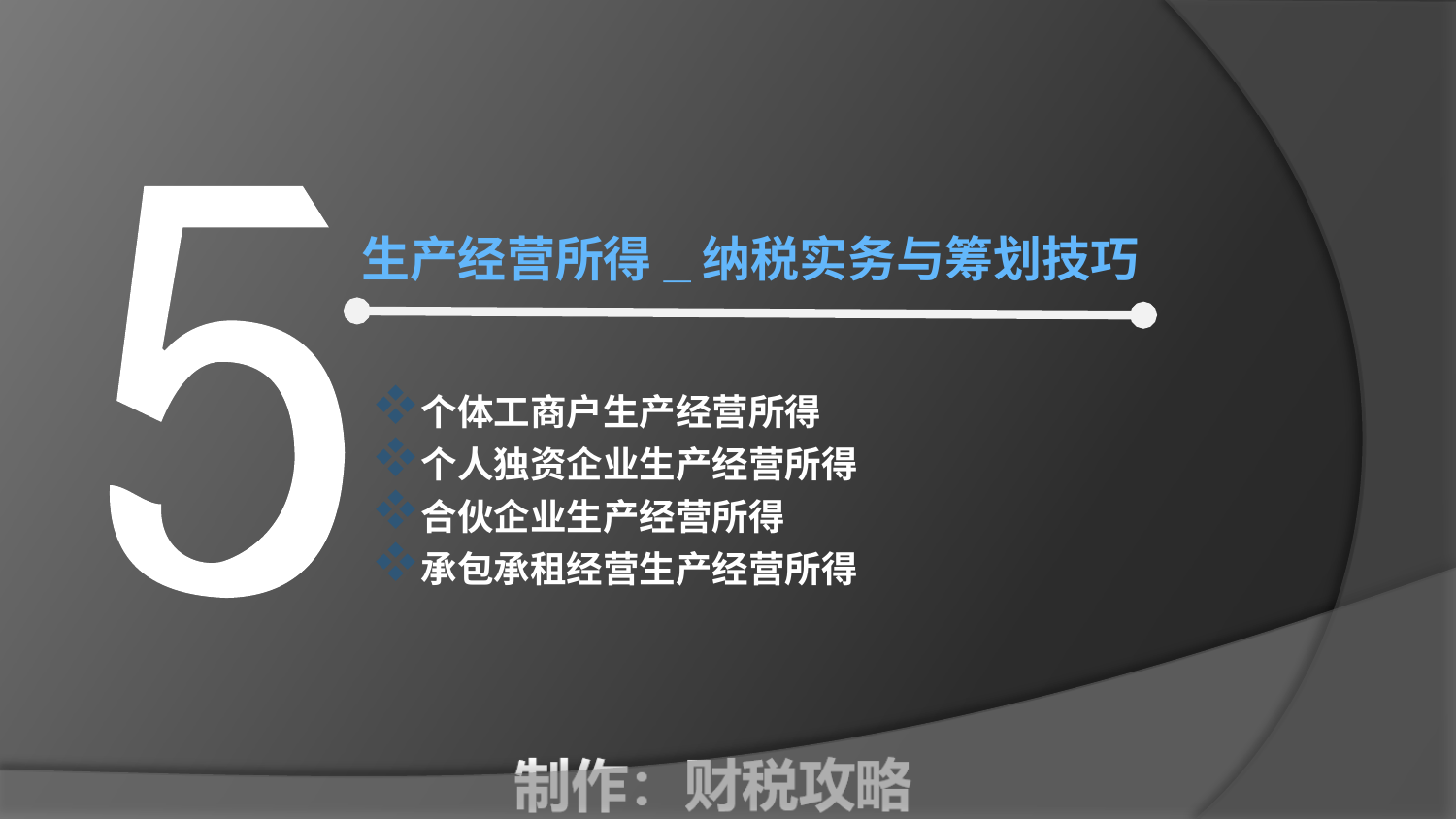

生产经营所得_纳税实务与筹划技巧
个体工商户生产经营所得
个人独资企业生产经营所得
合伙企业生产经营所得
承包承租经营生产经营所得